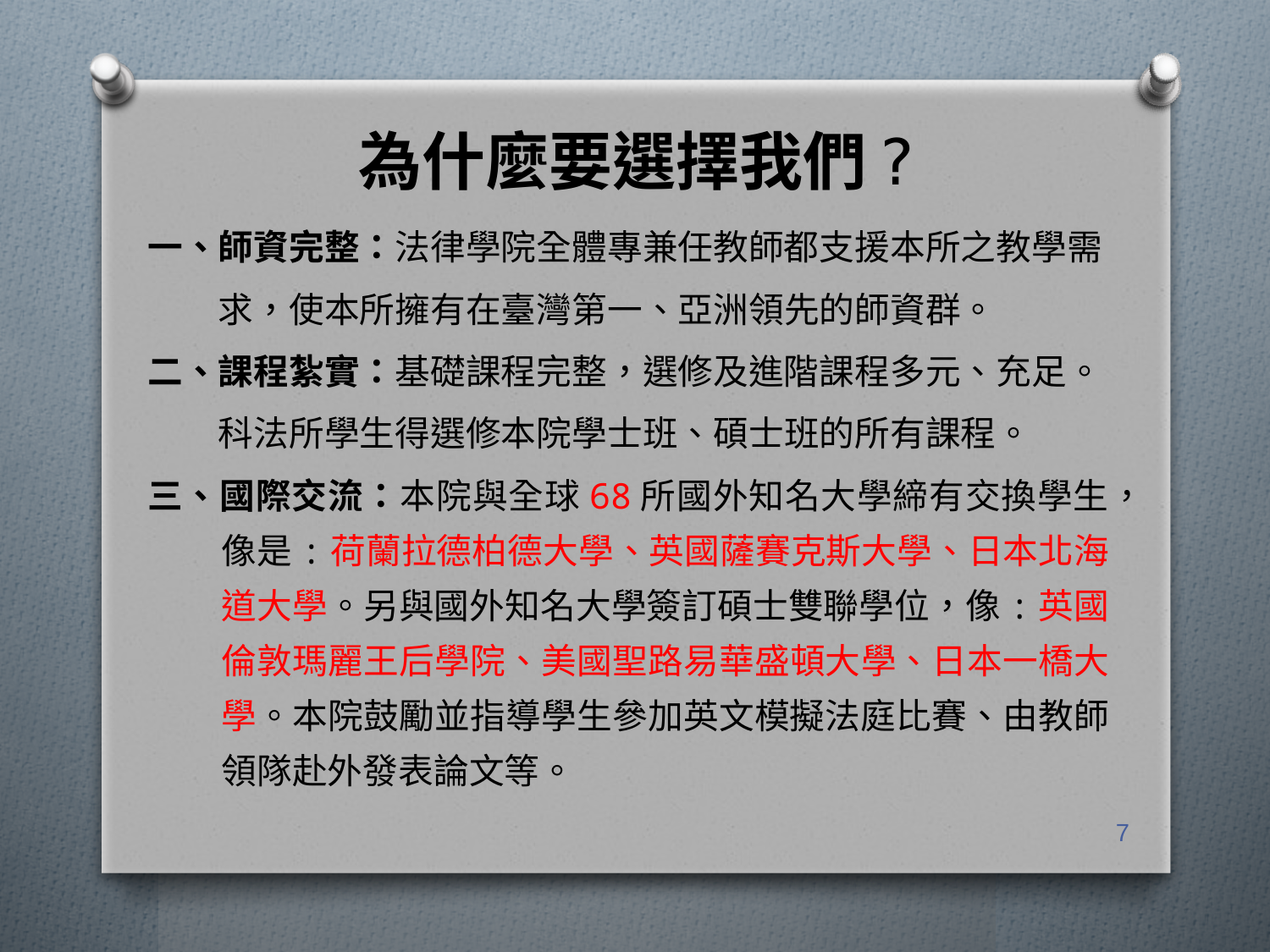

# 為什麼要選擇我們?
一、師資完整：法律學院全體專兼任教師都支援本所之教學需
　　求，使本所擁有在臺灣第一、亞洲領先的師資群。
二、課程紮實：基礎課程完整，選修及進階課程多元、充足。
　　科法所學生得選修本院學士班、碩士班的所有課程。
三、國際交流：本院與全球68所國外知名大學締有交換學生，像是:荷蘭拉德柏德大學、英國薩賽克斯大學、日本北海道大學。另與國外知名大學簽訂碩士雙聯學位，像:英國倫敦瑪麗王后學院、美國聖路易華盛頓大學、日本一橋大學。本院鼓勵並指導學生參加英文模擬法庭比賽、由教師領隊赴外發表論文等。

7